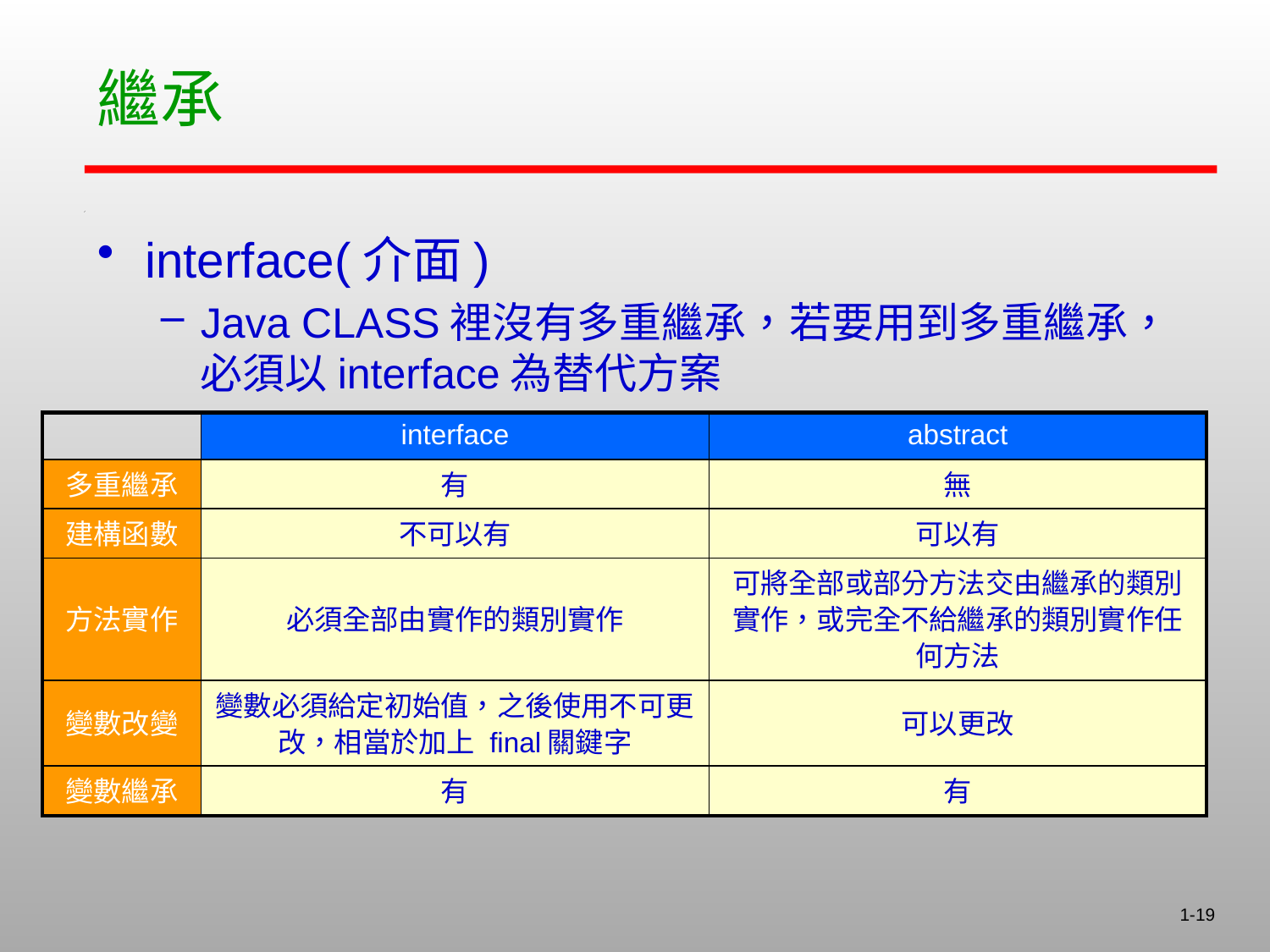

# 繼承
interface(介面)
Java CLASS裡沒有多重繼承，若要用到多重繼承，必須以interface為替代方案
|  | interface | abstract |
| --- | --- | --- |
| 多重繼承 | 有 | 無 |
| 建構函數 | 不可以有 | 可以有 |
| 方法實作 | 必須全部由實作的類別實作 | 可將全部或部分方法交由繼承的類別實作，或完全不給繼承的類別實作任何方法 |
| 變數改變 | 變數必須給定初始值，之後使用不可更改，相當於加上 final關鍵字 | 可以更改 |
| 變數繼承 | 有 | 有 |
1-19